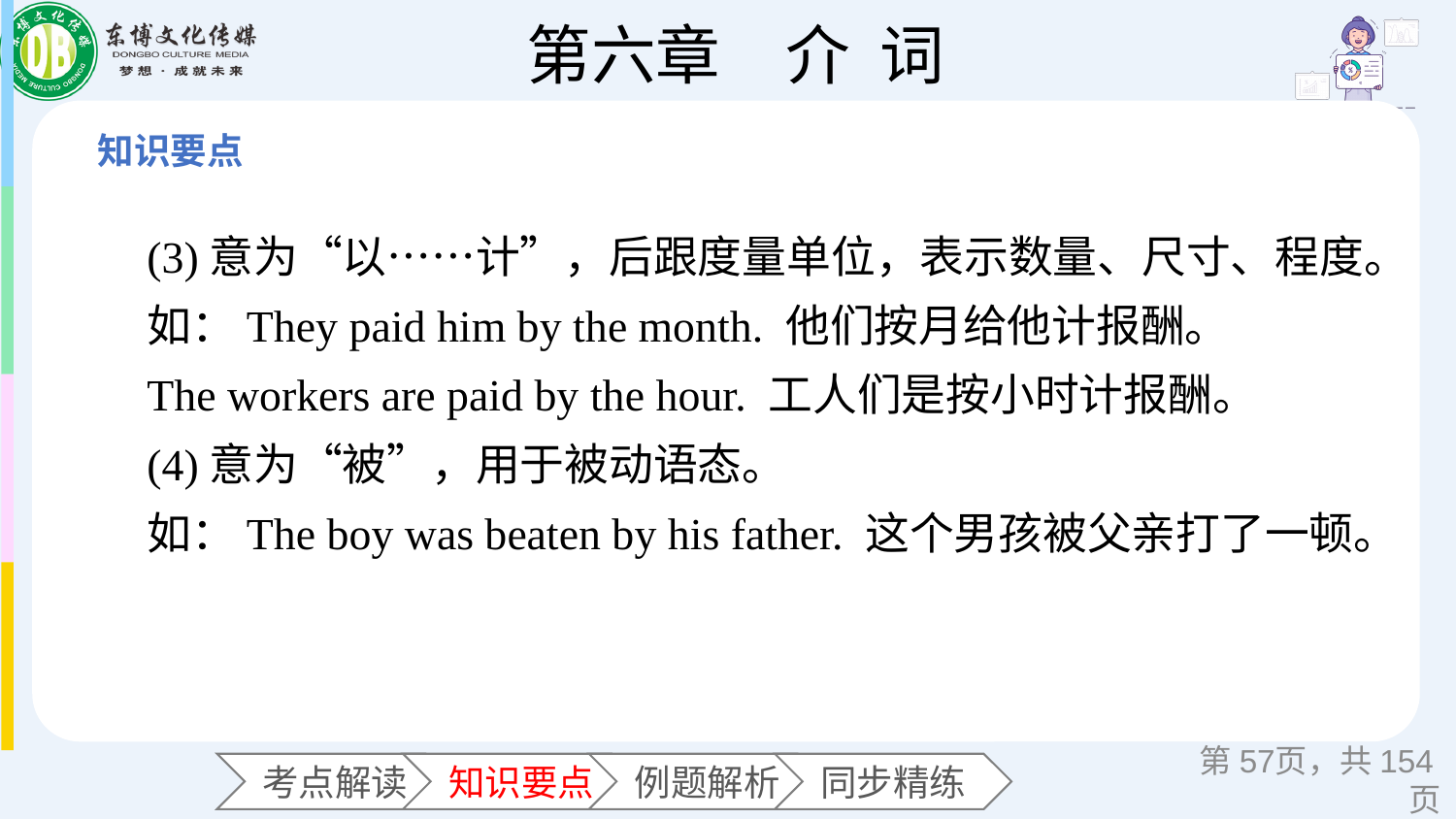

(3)意为“以……计”，后跟度量单位，表示数量、尺寸、程度。
如：They paid him by the month. 他们按月给他计报酬。
The workers are paid by the hour. 工人们是按小时计报酬。
(4)意为“被”，用于被动语态。
如：The boy was beaten by his father. 这个男孩被父亲打了一顿。
第57页，共154页